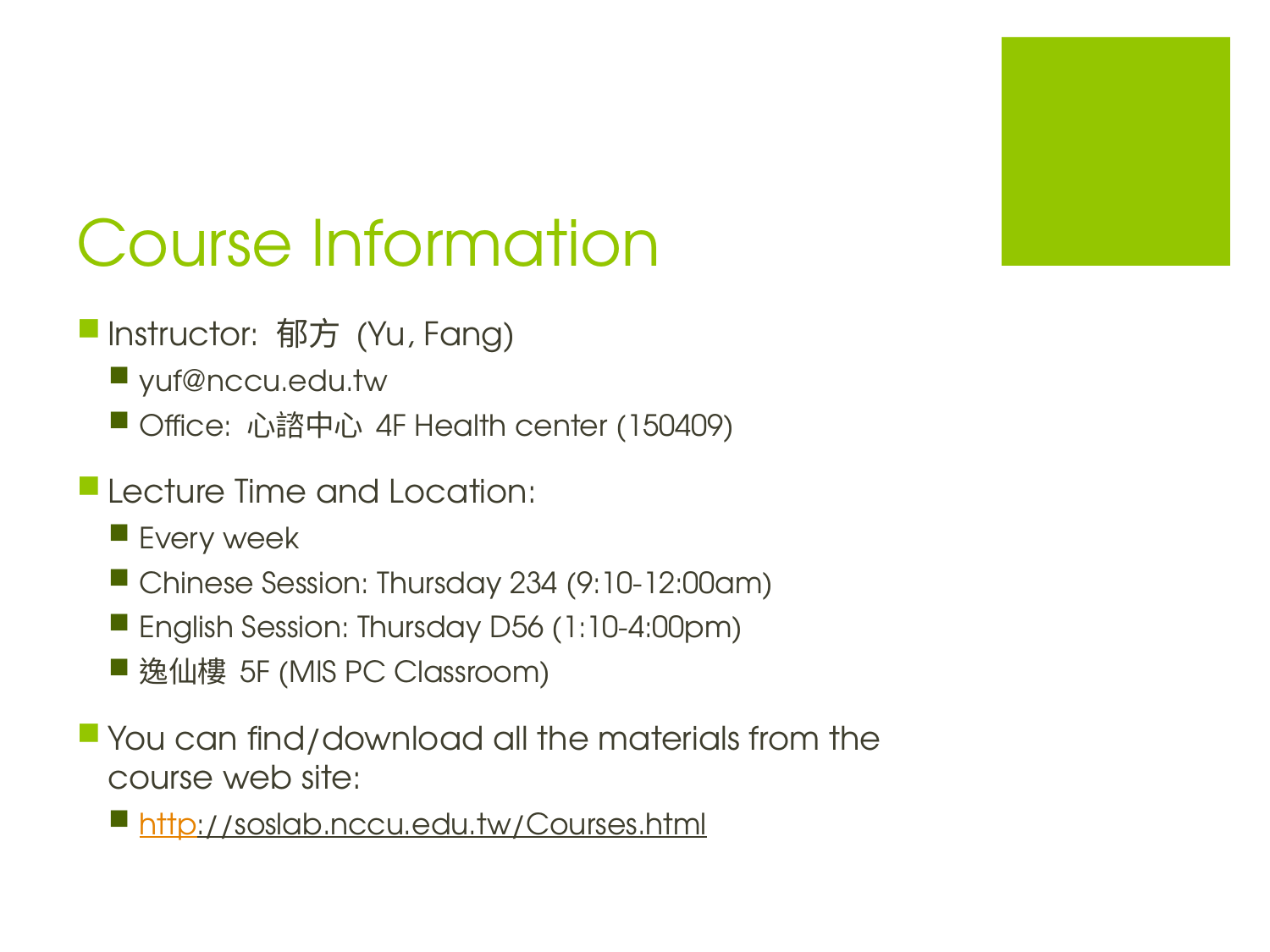

# Course Information
Instructor: 郁方 (Yu, Fang)
yuf@nccu.edu.tw
Office: 心諮中心 4F Health center (150409)
Lecture Time and Location:
Every week
Chinese Session: Thursday 234 (9:10-12:00am)
English Session: Thursday D56 (1:10-4:00pm)
逸仙樓 5F (MIS PC Classroom)
You can find/download all the materials from the course web site:
http://soslab.nccu.edu.tw/Courses.html